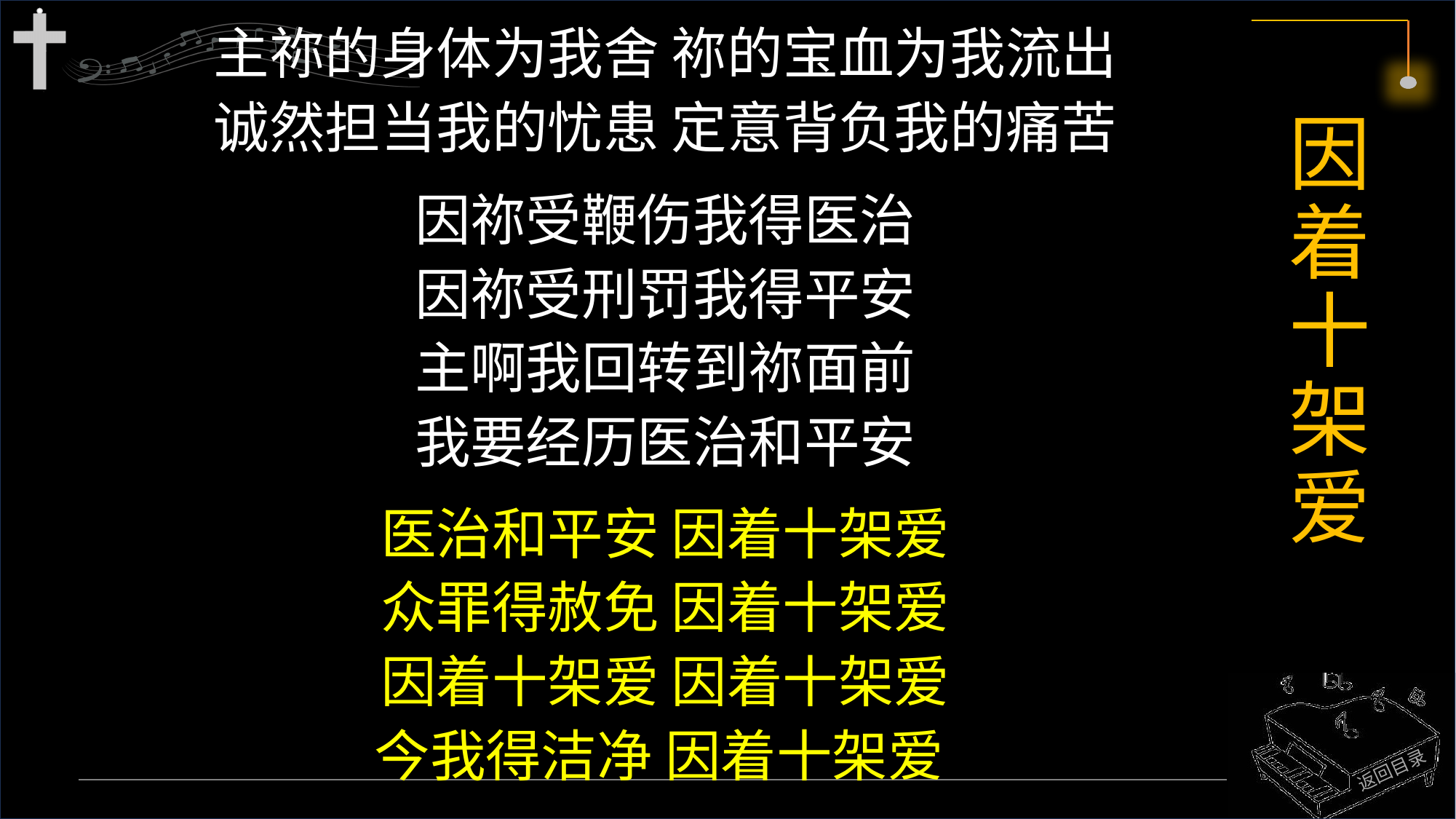

主祢的身体为我舍 祢的宝血为我流出
诚然担当我的忧患 定意背负我的痛苦

因祢受鞭伤我得医治
因祢受刑罚我得平安
主啊我回转到祢面前
我要经历医治和平安

医治和平安 因着十架爱
众罪得赦免 因着十架爱
因着十架爱 因着十架爱
今我得洁净 因着十架爱
# 因着十架爱